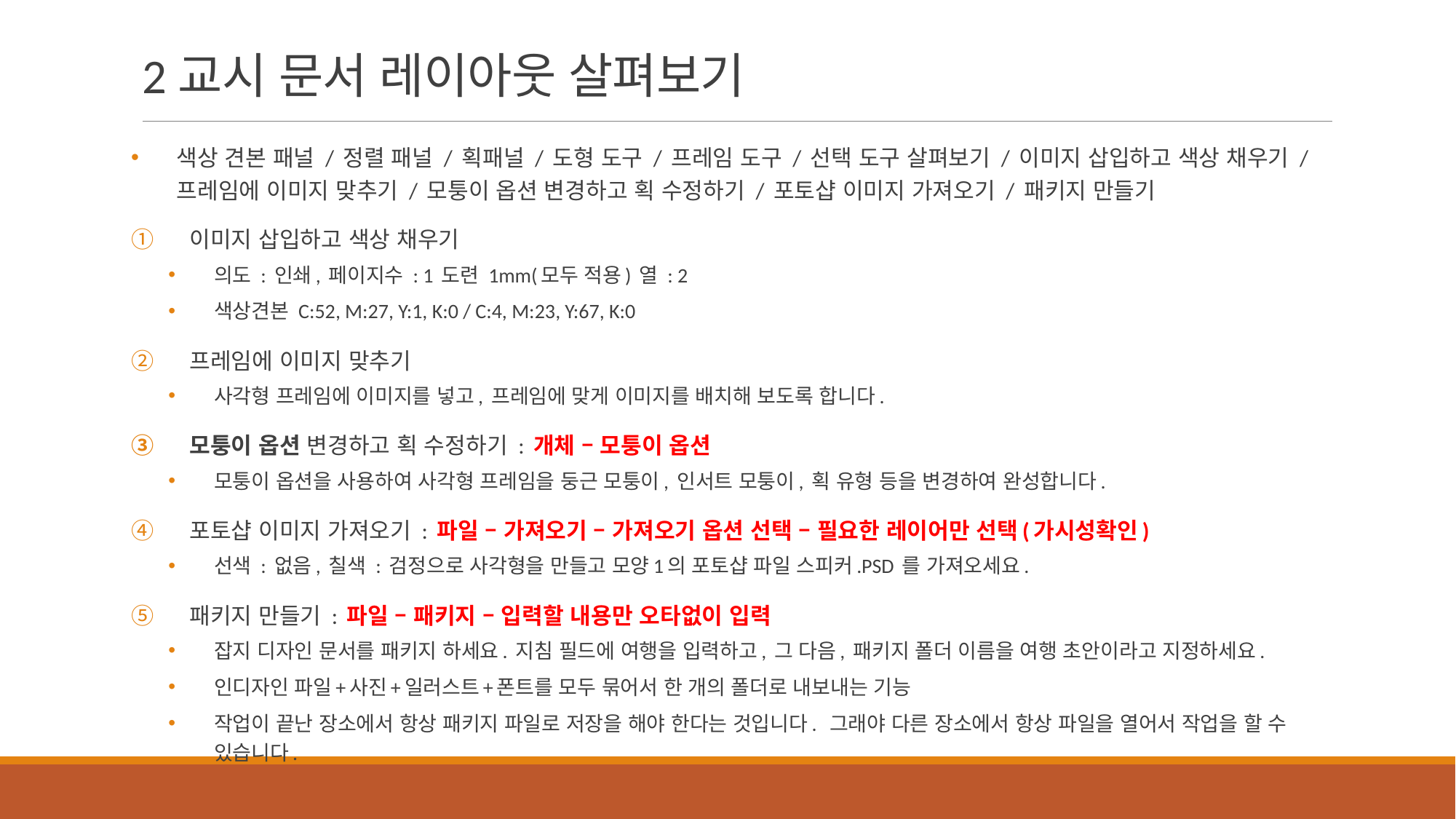

# 2교시 문서 레이아웃 살펴보기
색상 견본 패널 / 정렬 패널 / 획패널 / 도형 도구 / 프레임 도구 / 선택 도구 살펴보기 / 이미지 삽입하고 색상 채우기 / 프레임에 이미지 맞추기 / 모퉁이 옵션 변경하고 획 수정하기 / 포토샵 이미지 가져오기 / 패키지 만들기
이미지 삽입하고 색상 채우기
의도 : 인쇄, 페이지수 : 1 도련 1mm(모두 적용) 열 : 2
색상견본 C:52, M:27, Y:1, K:0 / C:4, M:23, Y:67, K:0
프레임에 이미지 맞추기
사각형 프레임에 이미지를 넣고, 프레임에 맞게 이미지를 배치해 보도록 합니다.
모퉁이 옵션 변경하고 획 수정하기 : 개체 – 모퉁이 옵션
모퉁이 옵션을 사용하여 사각형 프레임을 둥근 모퉁이, 인서트 모퉁이, 획 유형 등을 변경하여 완성합니다.
포토샵 이미지 가져오기 : 파일 – 가져오기 – 가져오기 옵션 선택 – 필요한 레이어만 선택(가시성확인)
선색 : 없음, 칠색 : 검정으로 사각형을 만들고 모양1의 포토샵 파일 스피커.PSD 를 가져오세요.
패키지 만들기 : 파일 – 패키지 – 입력할 내용만 오타없이 입력
잡지 디자인 문서를 패키지 하세요. 지침 필드에 여행을 입력하고, 그 다음, 패키지 폴더 이름을 여행 초안이라고 지정하세요.
인디자인 파일+사진+일러스트+폰트를 모두 묶어서 한 개의 폴더로 내보내는 기능
작업이 끝난 장소에서 항상 패키지 파일로 저장을 해야 한다는 것입니다.  그래야 다른 장소에서 항상 파일을 열어서 작업을 할 수 있습니다.